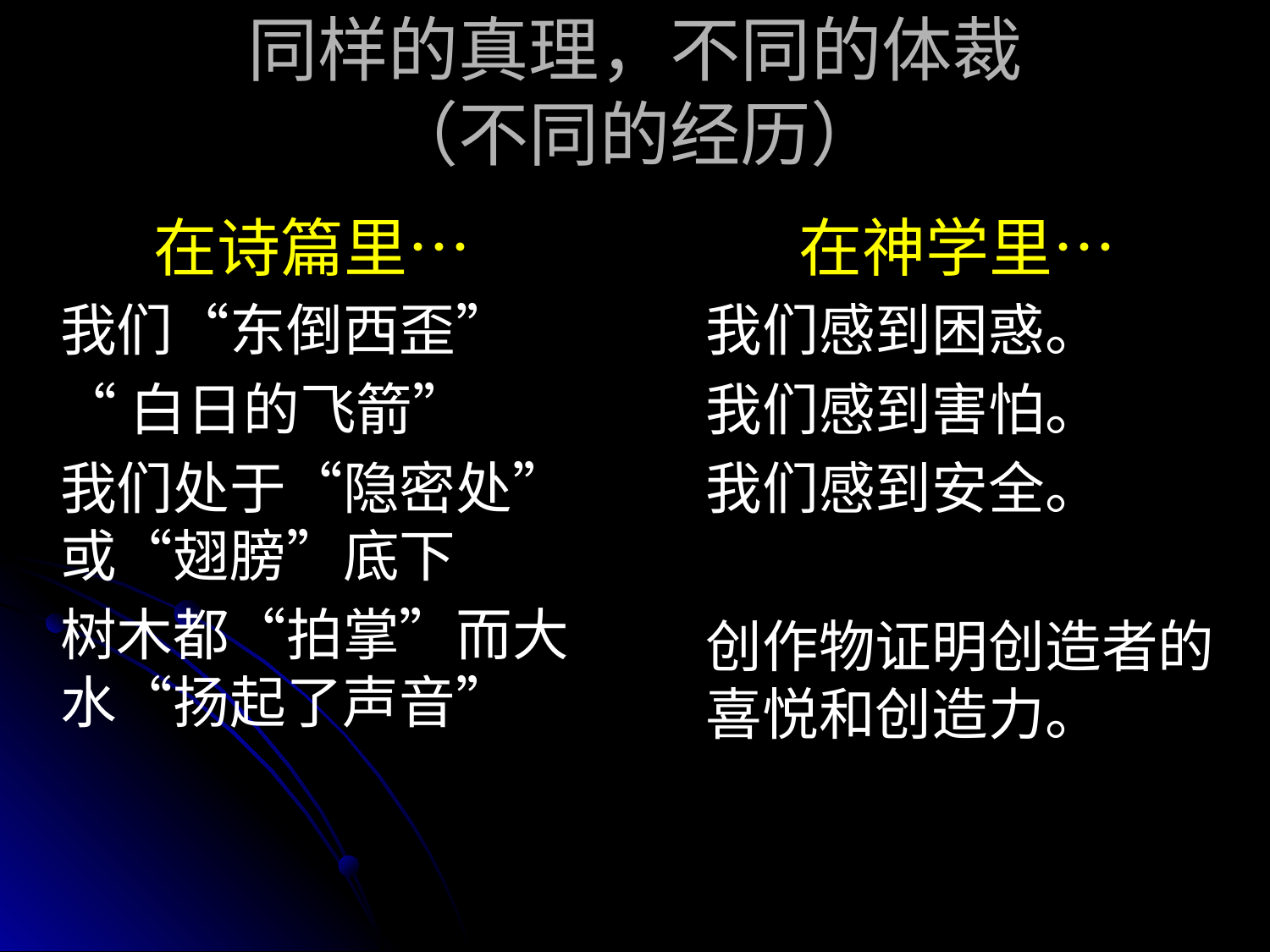

# 同样的真理，不同的体裁 （不同的经历）
在诗篇里…
	我们“东倒西歪”
	“白日的飞箭”
	我们处于“隐密处”或“翅膀”底下
	树木都“拍掌”而大水“扬起了声音”
在神学里…
	我们感到困惑。
	我们感到害怕。
	我们感到安全。

	创作物证明创造者的喜悦和创造力。